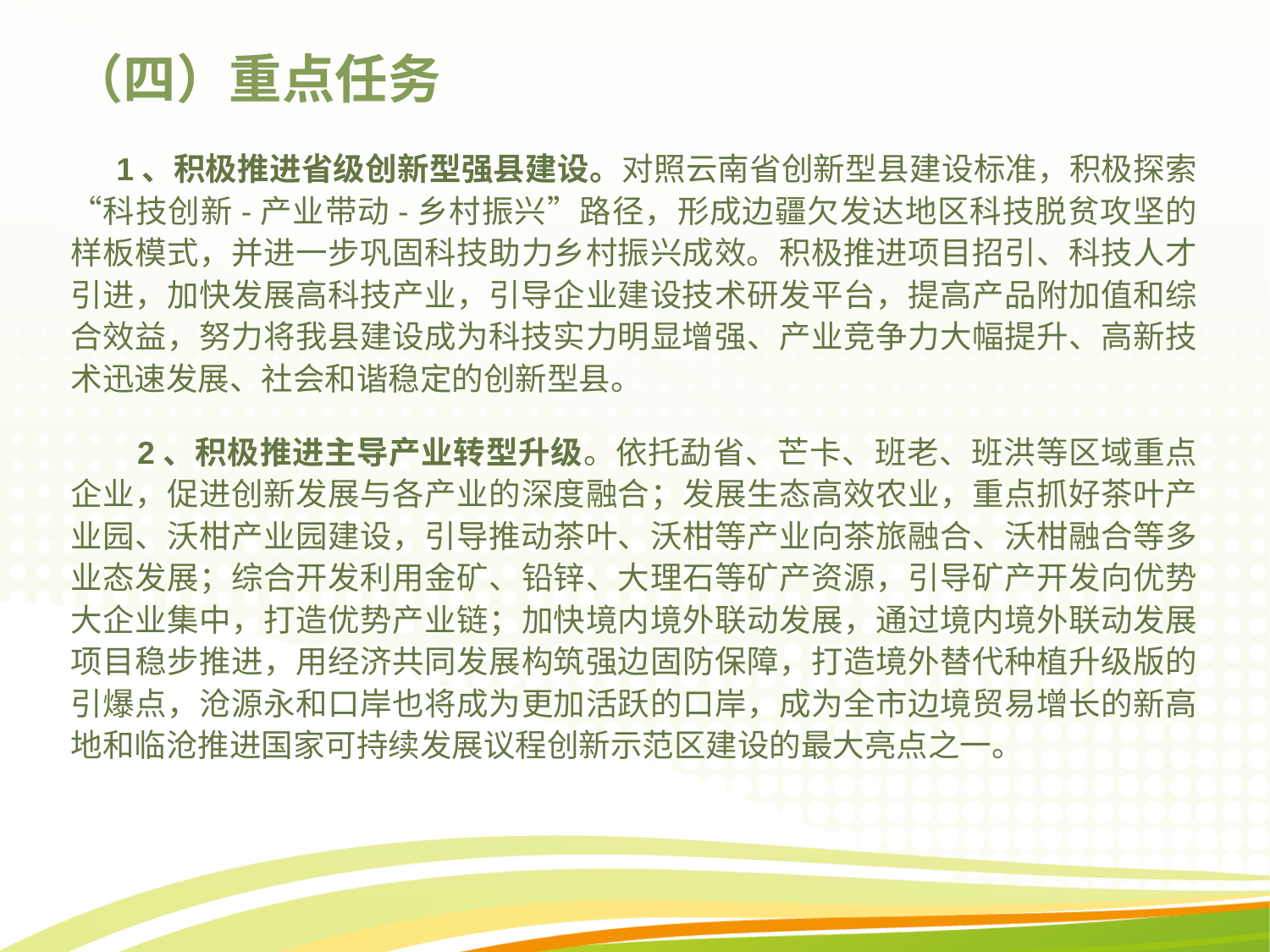

# （四）重点任务
     1、积极推进省级创新型强县建设。对照云南省创新型县建设标准，积极探索“科技创新-产业带动-乡村振兴”路径，形成边疆欠发达地区科技脱贫攻坚的样板模式，并进一步巩固科技助力乡村振兴成效。积极推进项目招引、科技人才引进，加快发展高科技产业，引导企业建设技术研发平台，提高产品附加值和综合效益，努力将我县建设成为科技实力明显增强、产业竞争力大幅提升、高新技术迅速发展、社会和谐稳定的创新型县。
       2、积极推进主导产业转型升级。依托勐省、芒卡、班老、班洪等区域重点企业，促进创新发展与各产业的深度融合；发展生态高效农业，重点抓好茶叶产业园、沃柑产业园建设，引导推动茶叶、沃柑等产业向茶旅融合、沃柑融合等多业态发展；综合开发利用金矿、铅锌、大理石等矿产资源，引导矿产开发向优势大企业集中，打造优势产业链；加快境内境外联动发展，通过境内境外联动发展项目稳步推进，用经济共同发展构筑强边固防保障，打造境外替代种植升级版的引爆点，沧源永和口岸也将成为更加活跃的口岸，成为全市边境贸易增长的新高地和临沧推进国家可持续发展议程创新示范区建设的最大亮点之一。